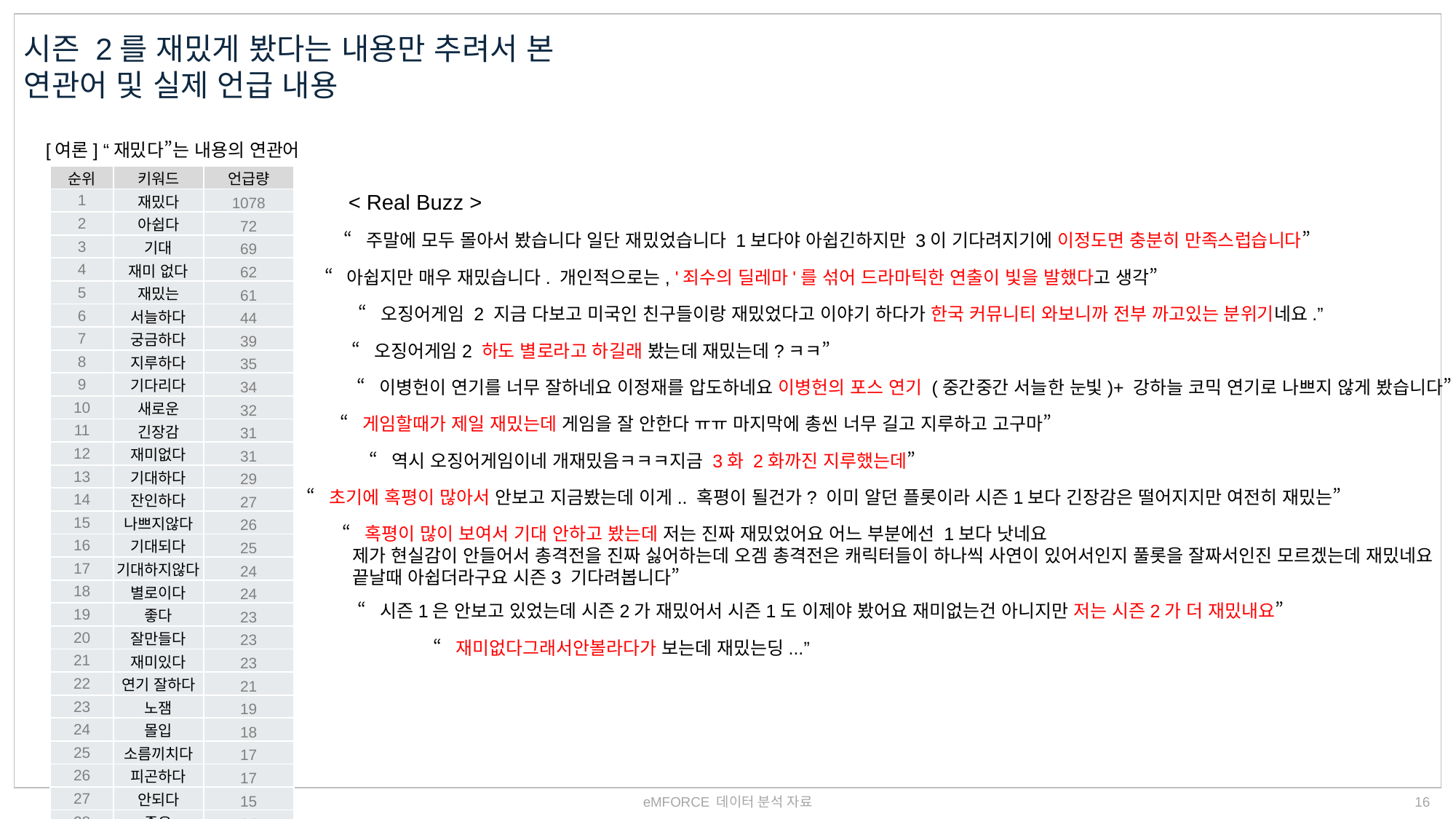

시즌 2를 재밌게 봤다는 내용만 추려서 본
연관어 및 실제 언급 내용
[여론] “재밌다”는 내용의 연관어
| 순위 | 키워드 | 언급량 |
| --- | --- | --- |
| 1 | 재밌다 | 1078 |
| 2 | 아쉽다 | 72 |
| 3 | 기대 | 69 |
| 4 | 재미 없다 | 62 |
| 5 | 재밌는 | 61 |
| 6 | 서늘하다 | 44 |
| 7 | 궁금하다 | 39 |
| 8 | 지루하다 | 35 |
| 9 | 기다리다 | 34 |
| 10 | 새로운 | 32 |
| 11 | 긴장감 | 31 |
| 12 | 재미없다 | 31 |
| 13 | 기대하다 | 29 |
| 14 | 잔인하다 | 27 |
| 15 | 나쁘지않다 | 26 |
| 16 | 기대되다 | 25 |
| 17 | 기대하지않다 | 24 |
| 18 | 별로이다 | 24 |
| 19 | 좋다 | 23 |
| 20 | 잘만들다 | 23 |
| 21 | 재미있다 | 23 |
| 22 | 연기 잘하다 | 21 |
| 23 | 노잼 | 19 |
| 24 | 몰입 | 18 |
| 25 | 소름끼치다 | 17 |
| 26 | 피곤하다 | 17 |
| 27 | 안되다 | 15 |
| 28 | 좋은 | 14 |
| 29 | 다르다 | 14 |
| 30 | 망하다 | 13 |
< Real Buzz >
“주말에 모두 몰아서 봤습니다 일단 재밌었습니다 1보다야 아쉽긴하지만 3이 기다려지기에 이정도면 충분히 만족스럽습니다”
“아쉽지만 매우 재밌습니다. 개인적으로는, '죄수의 딜레마'를 섞어 드라마틱한 연출이 빛을 발했다고 생각”
“오징어게임 2 지금 다보고 미국인 친구들이랑 재밌었다고 이야기 하다가 한국 커뮤니티 와보니까 전부 까고있는 분위기네요.”
“오징어게임2 하도 별로라고 하길래 봤는데 재밌는데?ㅋㅋ”
“​이병헌이 연기를 너무 잘하네요 이정재를 압도하네요 ​​이병헌의 포스 연기 (중간중간 서늘한 눈빛)​+ 강하늘 코믹 연기로 나쁘지 않게 봤습니다”
“​게임할때가 제일 재밌는데 게임을 잘 안한다 ㅠㅠ 마지막에 총씬 너무 길고 지루하고 고구마”
“역시 오징어게임이네 개재밌음ㅋㅋㅋ지금 3화 2화까진 지루했는데”
“초기에 혹평이 많아서 안보고 지금봤는데 이게.. 혹평이 될건가? 이미 알던 플롯이라 시즌1보다 긴장감은 떨어지지만 여전히 재밌는”
“혹평이 많이 보여서 기대 안하고 봤는데 저는 진짜 재밌었어요 어느 부분에선 1보다 낫네요
  제가 현실감이 안들어서 총격전을 진짜 싫어하는데 오겜 총격전은 캐릭터들이 하나씩 사연이 있어서인지 풀롯을 잘짜서인진 모르겠는데 재밌네요
  끝날때 아쉽더라구요 시즌3 기다려봅니다”
“​시즌1은 안보고 있었는데 시즌2가 재밌어서 시즌1도 이제야 봤어요 재미없는건 아니지만 저는 시즌2가 더 재밌내요”
“재미없다그래서안볼라다가 보는데 재밌는딩...”
eMFORCE 데이터 분석 자료
16